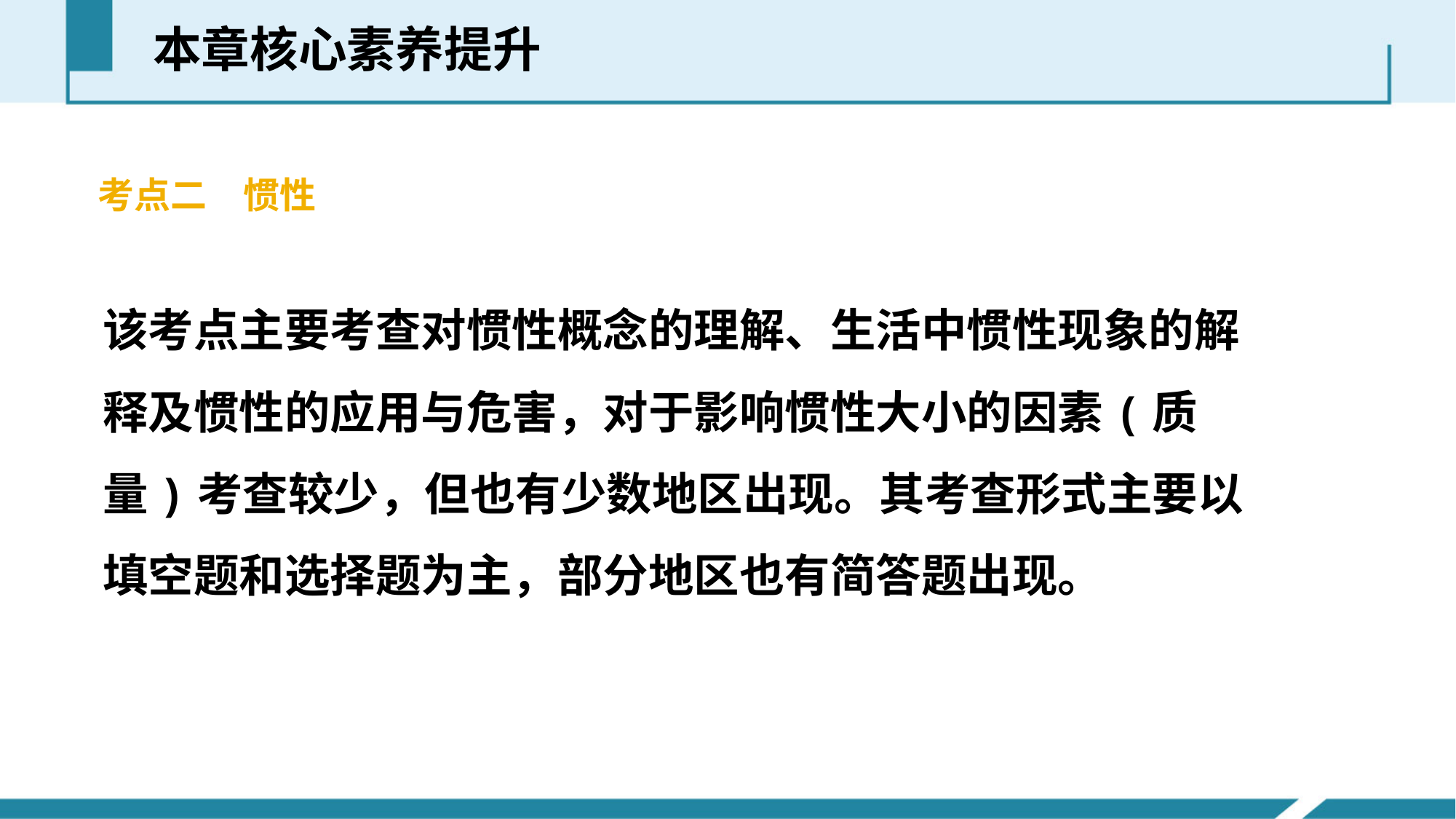

本章核心素养提升
考点二　惯性
该考点主要考查对惯性概念的理解、生活中惯性现象的解释及惯性的应用与危害，对于影响惯性大小的因素(质量)考查较少，但也有少数地区出现。其考查形式主要以填空题和选择题为主，部分地区也有简答题出现。